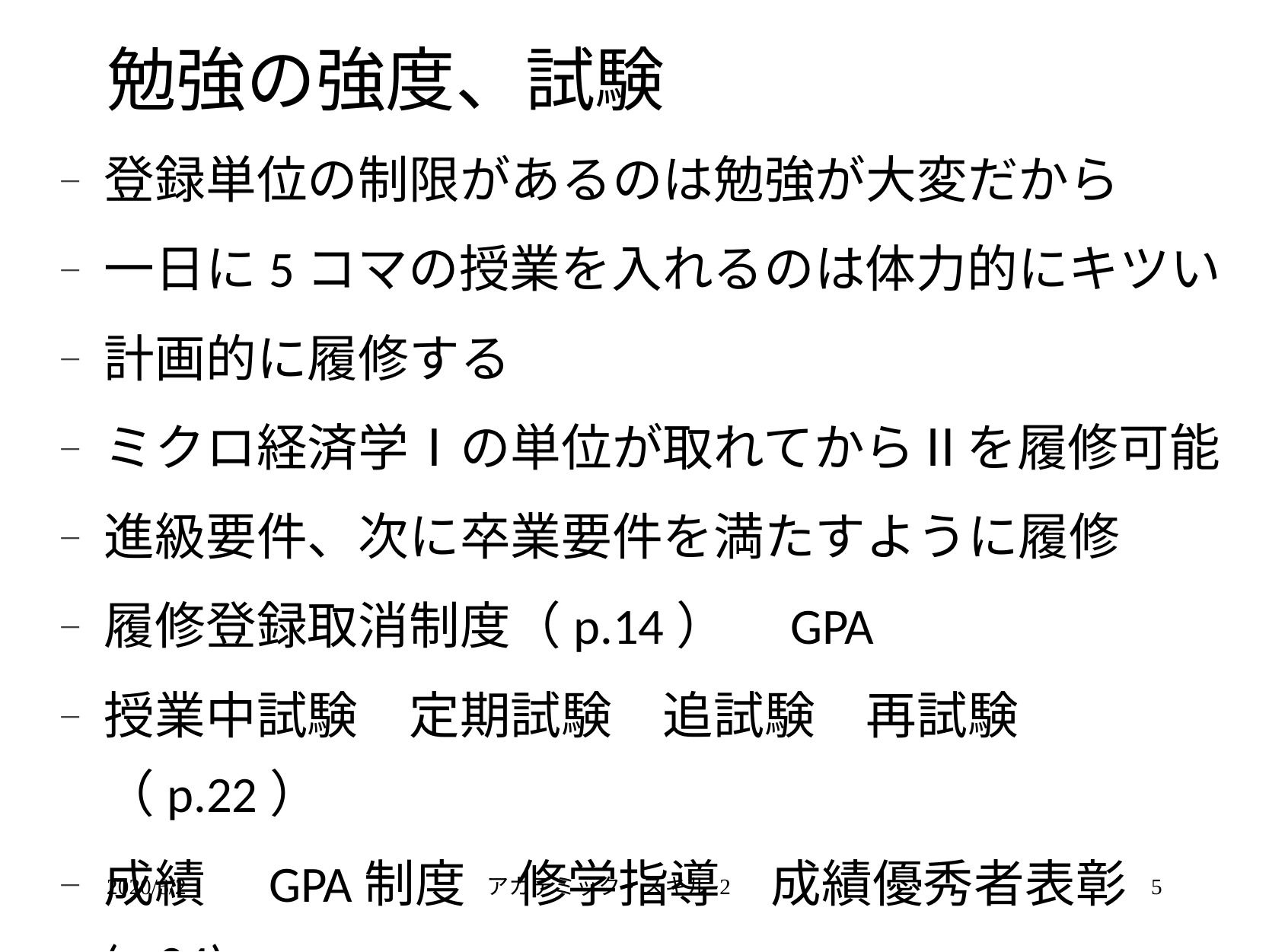

# 勉強の強度、試験
登録単位の制限があるのは勉強が大変だから
一日に5コマの授業を入れるのは体力的にキツい
計画的に履修する
ミクロ経済学Ⅰの単位が取れてからⅡを履修可能
進級要件、次に卒業要件を満たすように履修
履修登録取消制度（p.14）　GPA
授業中試験　定期試験　追試験　再試験（p.22）
成績　GPA制度　修学指導　成績優秀者表彰(p.24)
2020/6/2
アカデミック・スキル 2
5